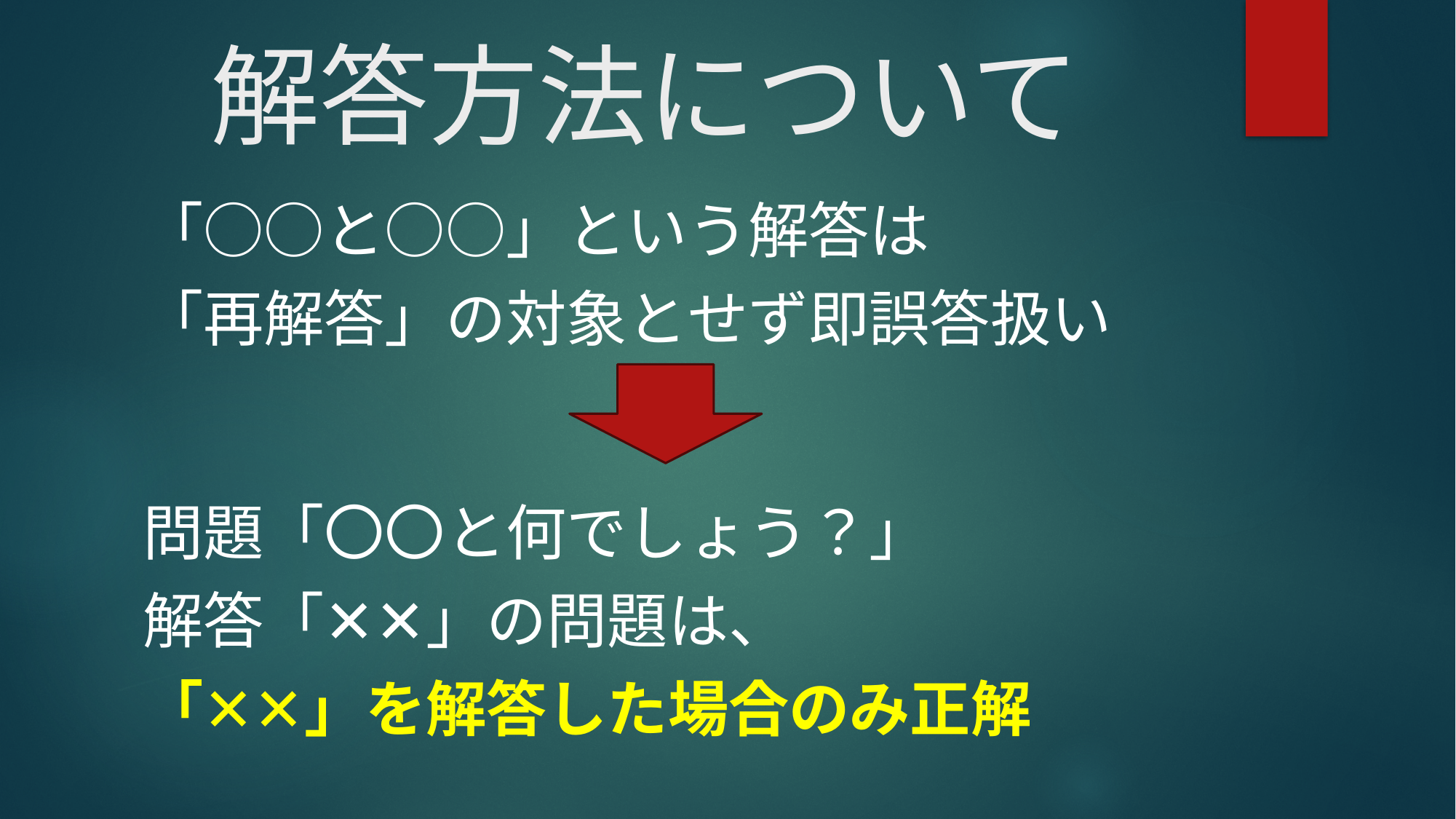

# 解答方法について
「○○と○○」という解答は
「再解答」の対象とせず即誤答扱い

問題「〇〇と何でしょう？」
解答「✕✕」の問題は、
「✕✕」を解答した場合のみ正解